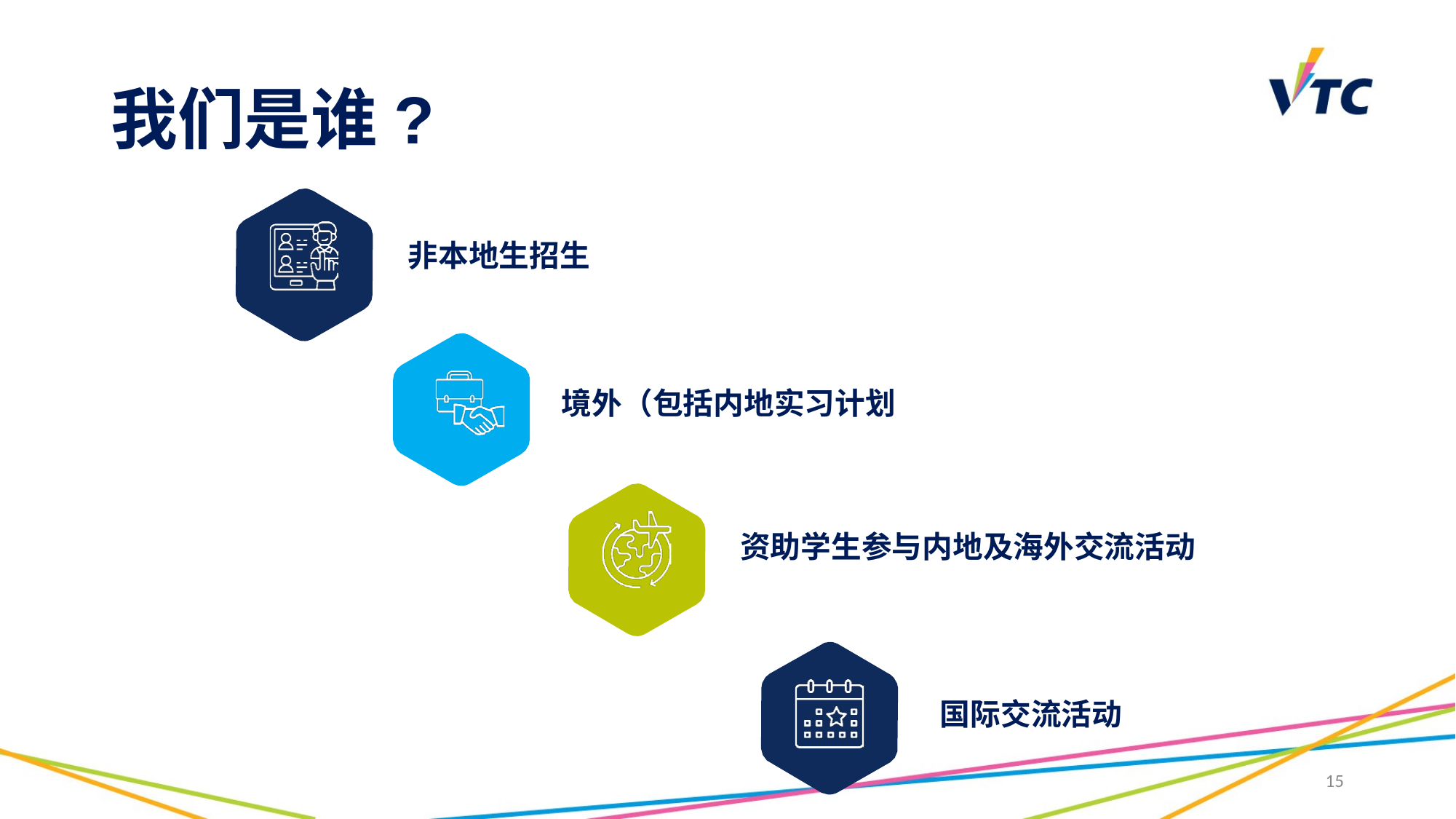

# 我们是谁?

非本地生招生

境外（包括内地实习计划

资助学生参与内地及海外交流活动

国际交流活动
15